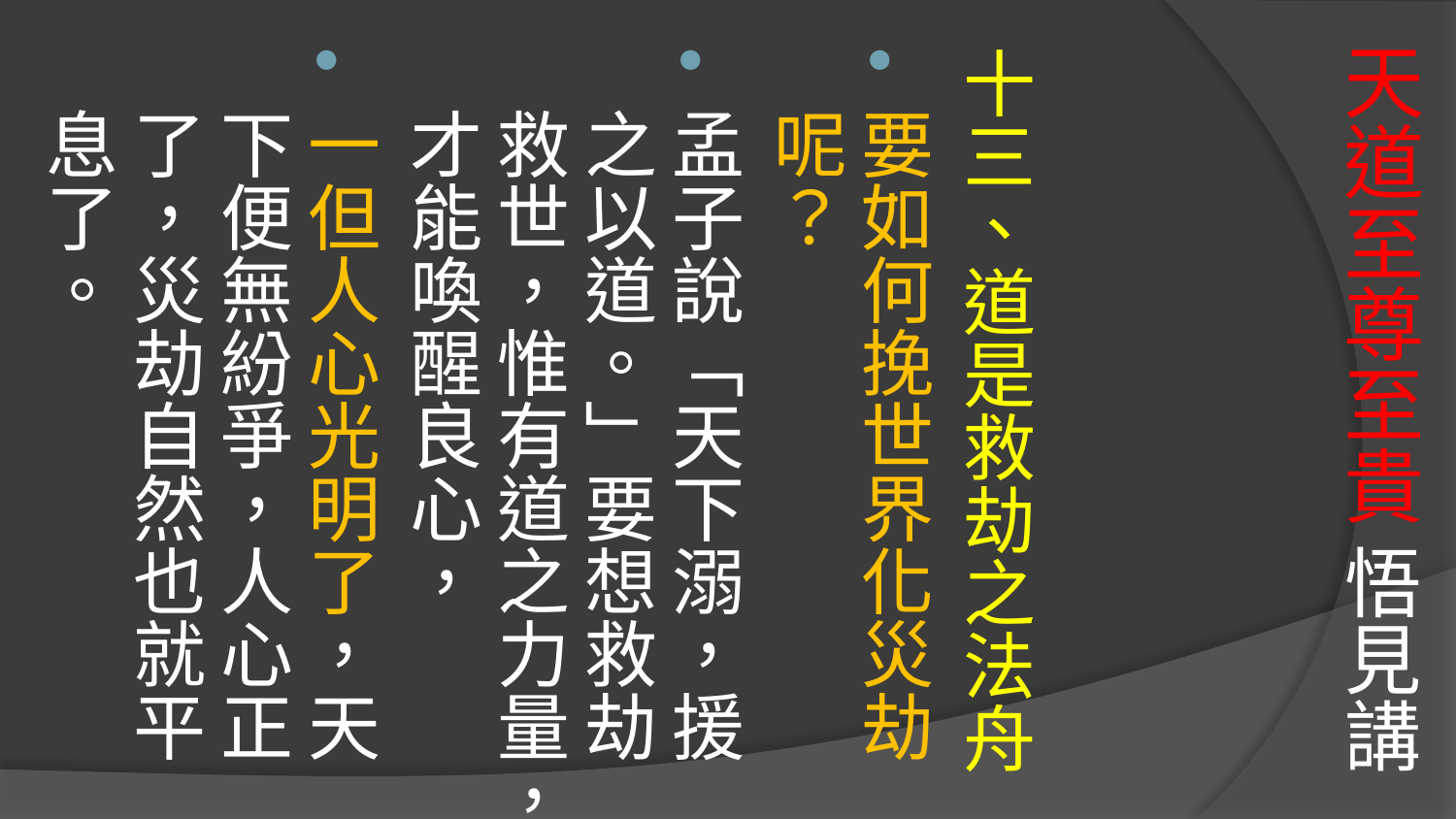

# 天道至尊至貴 悟見講
十三、道是救劫之法舟
要如何挽世界化災劫呢？
孟子說「天下溺，援之以道。」要想救劫救世，惟有道之力量，才能喚醒良心，
一但人心光明了，天下便無紛爭，人心正了，災劫自然也就平息了。